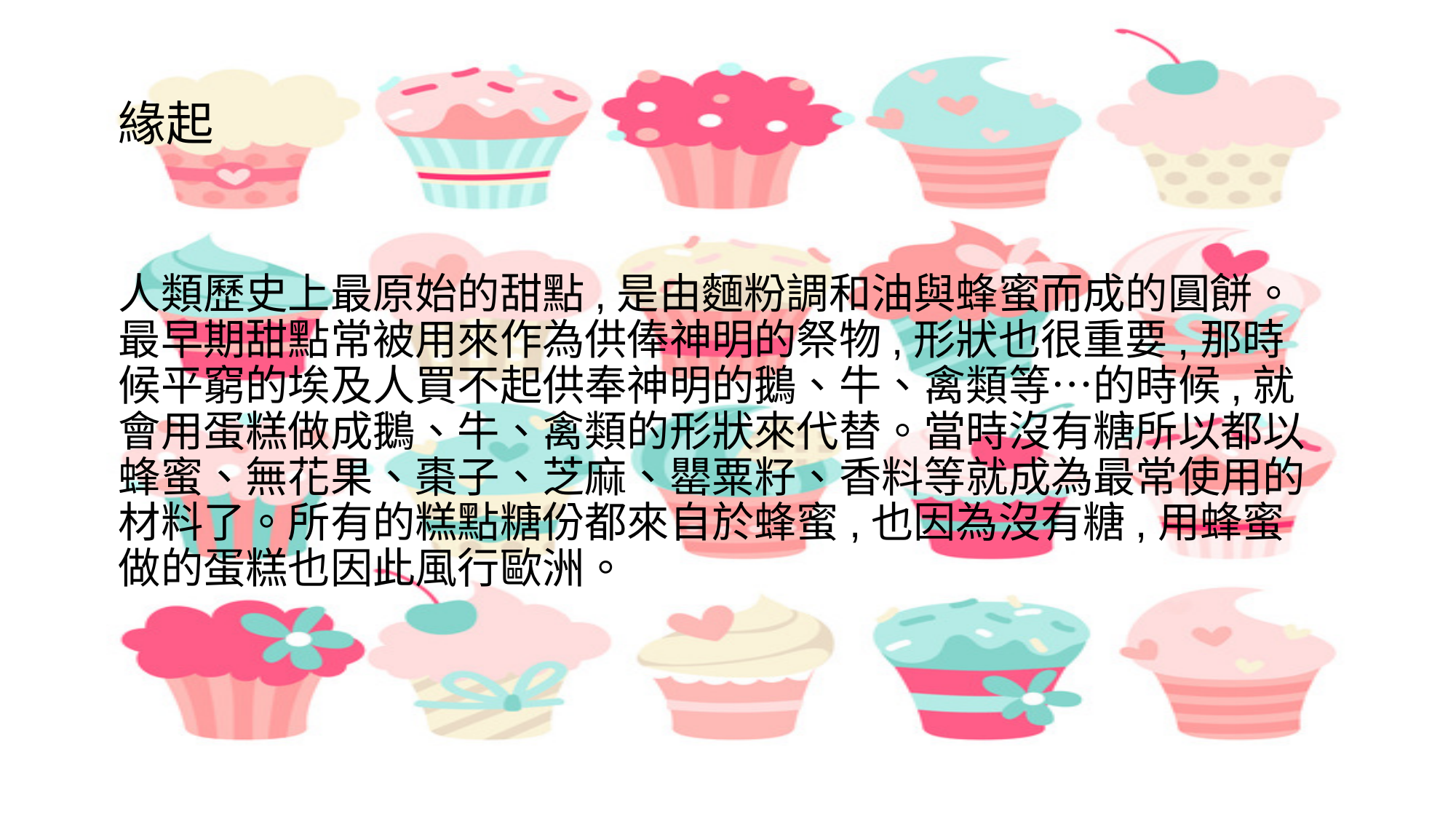

# 緣起
人類歷史上最原始的甜點,是由麵粉調和油與蜂蜜而成的圓餅。最早期甜點常被用來作為供俸神明的祭物,形狀也很重要,那時候平窮的埃及人買不起供奉神明的鵝、牛、禽類等…的時候,就會用蛋糕做成鵝、牛、禽類的形狀來代替。當時沒有糖所以都以蜂蜜、無花果、棗子、芝麻、罌粟籽、香料等就成為最常使用的材料了。所有的糕點糖份都來自於蜂蜜,也因為沒有糖,用蜂蜜做的蛋糕也因此風行歐洲。